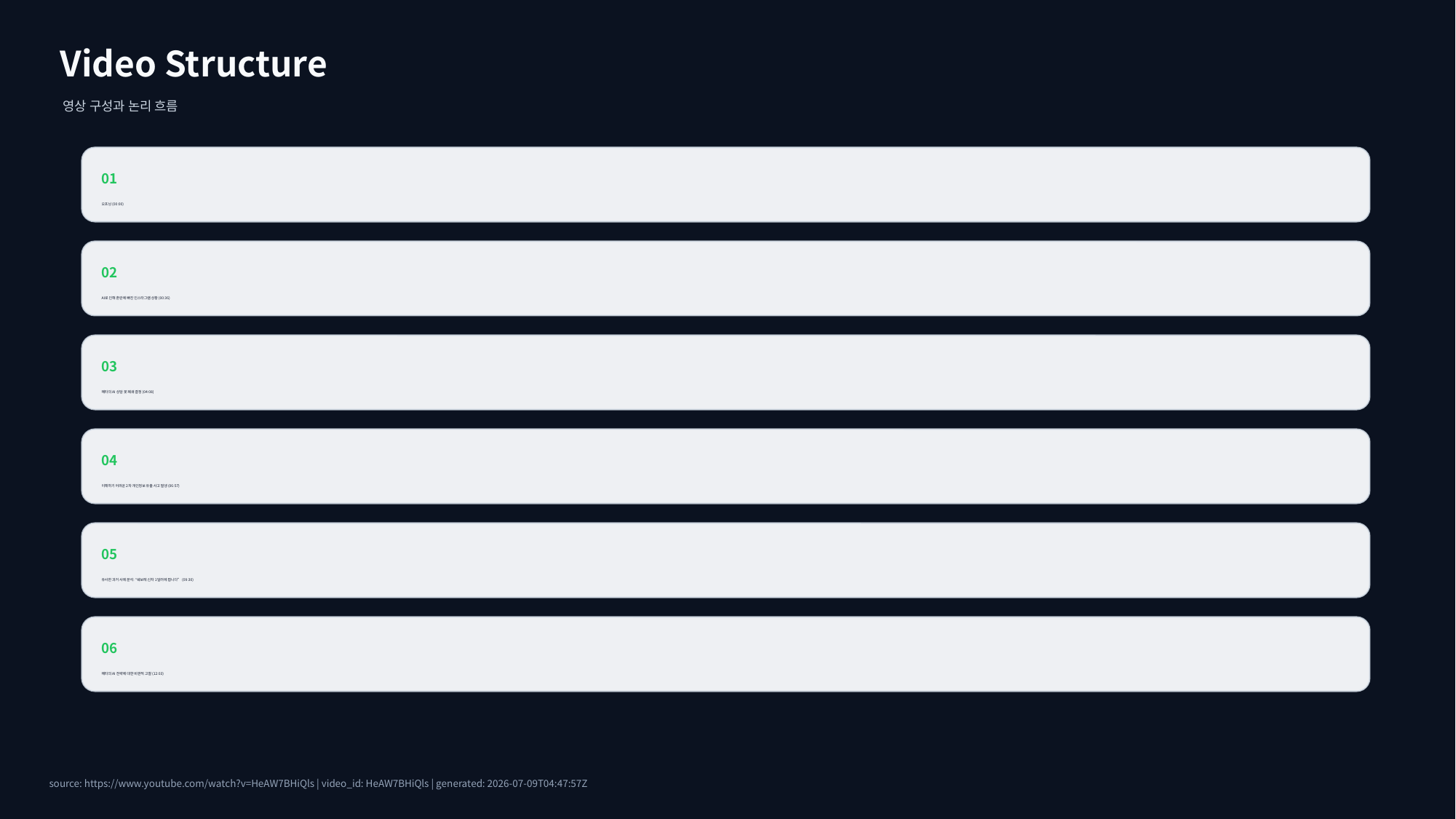

Video Structure
영상 구성과 논리 흐름

01
오프닝 (00:00)

02
AI로 인해 혼란에 빠진 인스타그램 상황 (00:36)

03
메타의 AI 상담 봇 폐쇄 결정 (04:08)

04
이해하기 어려운 2차 개인정보 유출 사고 발생 (06:57)

05
유사한 과거 사례 분석: “쉐보레 신차 1달러에 팝니다” (09:30)

06
메타의 AI 전략에 대한 비판적 고찰 (12:03)
source: https://www.youtube.com/watch?v=HeAW7BHiQls | video_id: HeAW7BHiQls | generated: 2026-07-09T04:47:57Z